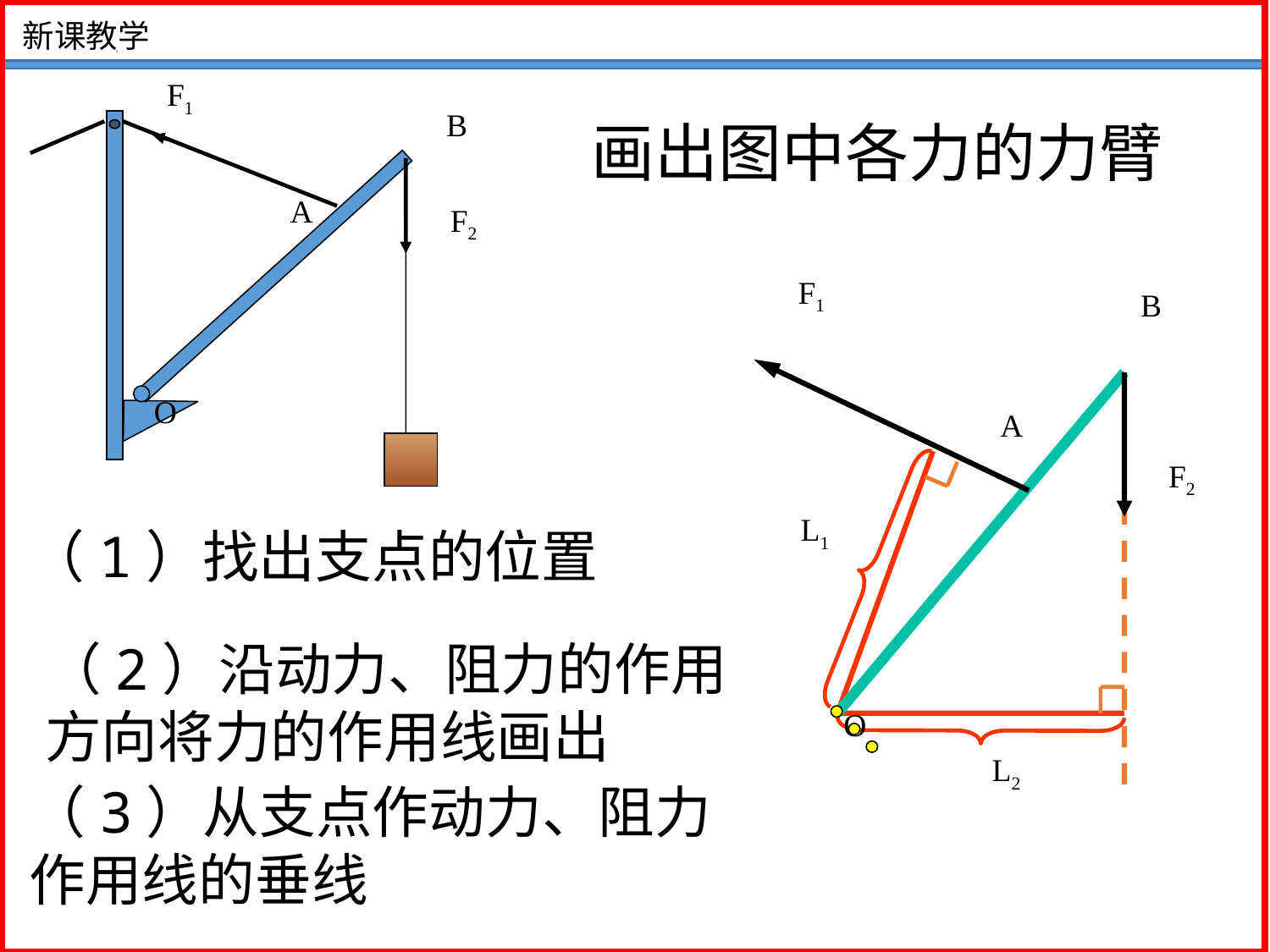

新课教学

F1

B

A
F2

O

画出图中各力的力臂
F1
B

A
F2
O

L1

（1）找出支点的位置

（2）沿动力、阻力的作用方向将力的作用线画出

L2
（3）从支点作动力、阻力
作用线的垂线
15